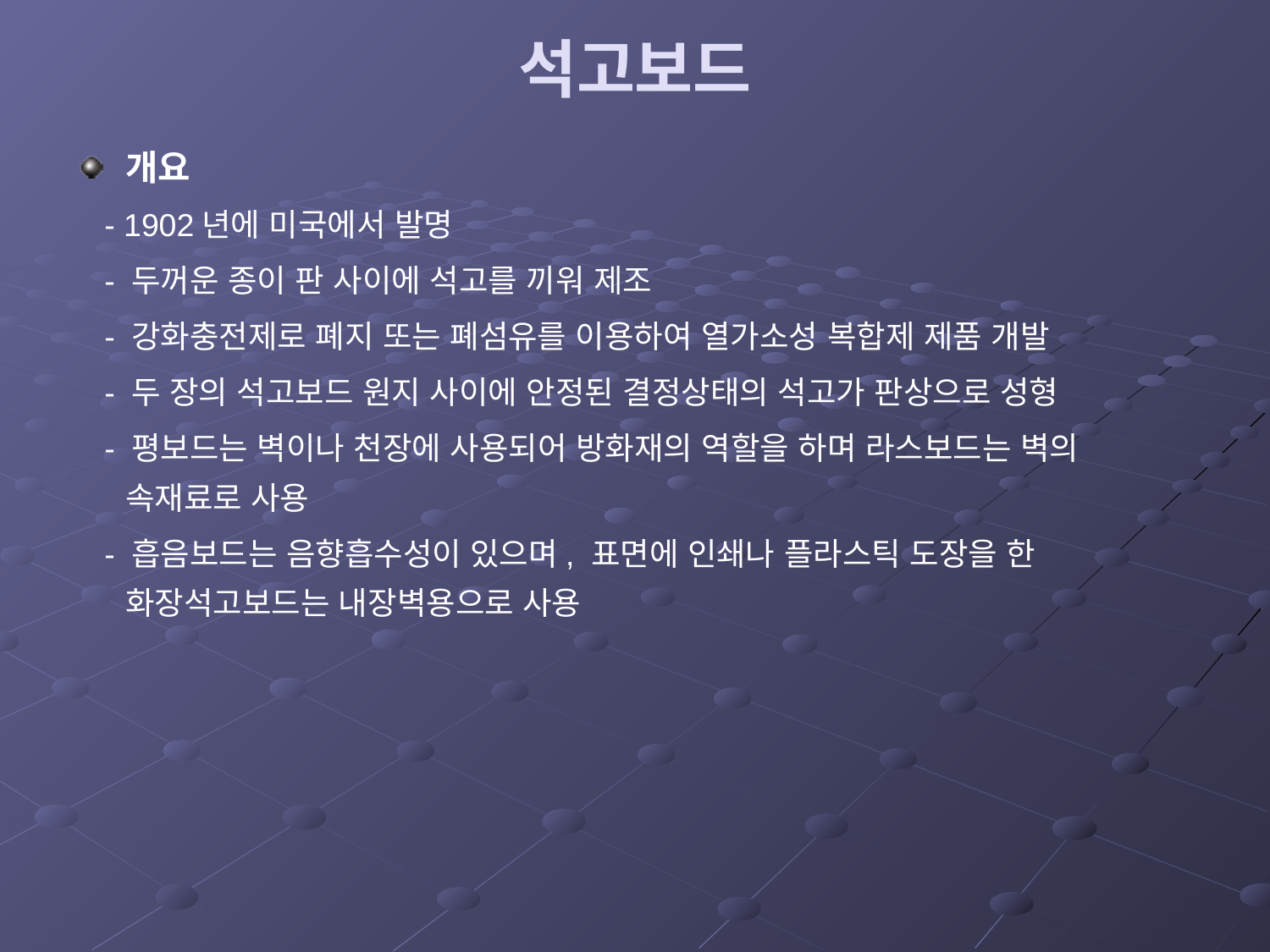

# 석고보드
개요
   - 1902년에 미국에서 발명
   - 두꺼운 종이 판 사이에 석고를 끼워 제조
   - 강화충전제로 폐지 또는 폐섬유를 이용하여 열가소성 복합제 제품 개발
   - 두 장의 석고보드 원지 사이에 안정된 결정상태의 석고가 판상으로 성형
   - 평보드는 벽이나 천장에 사용되어 방화재의 역할을 하며 라스보드는 벽의 속재료로 사용
   - 흡음보드는 음향흡수성이 있으며, 표면에 인쇄나 플라스틱 도장을 한 화장석고보드는 내장벽용으로 사용